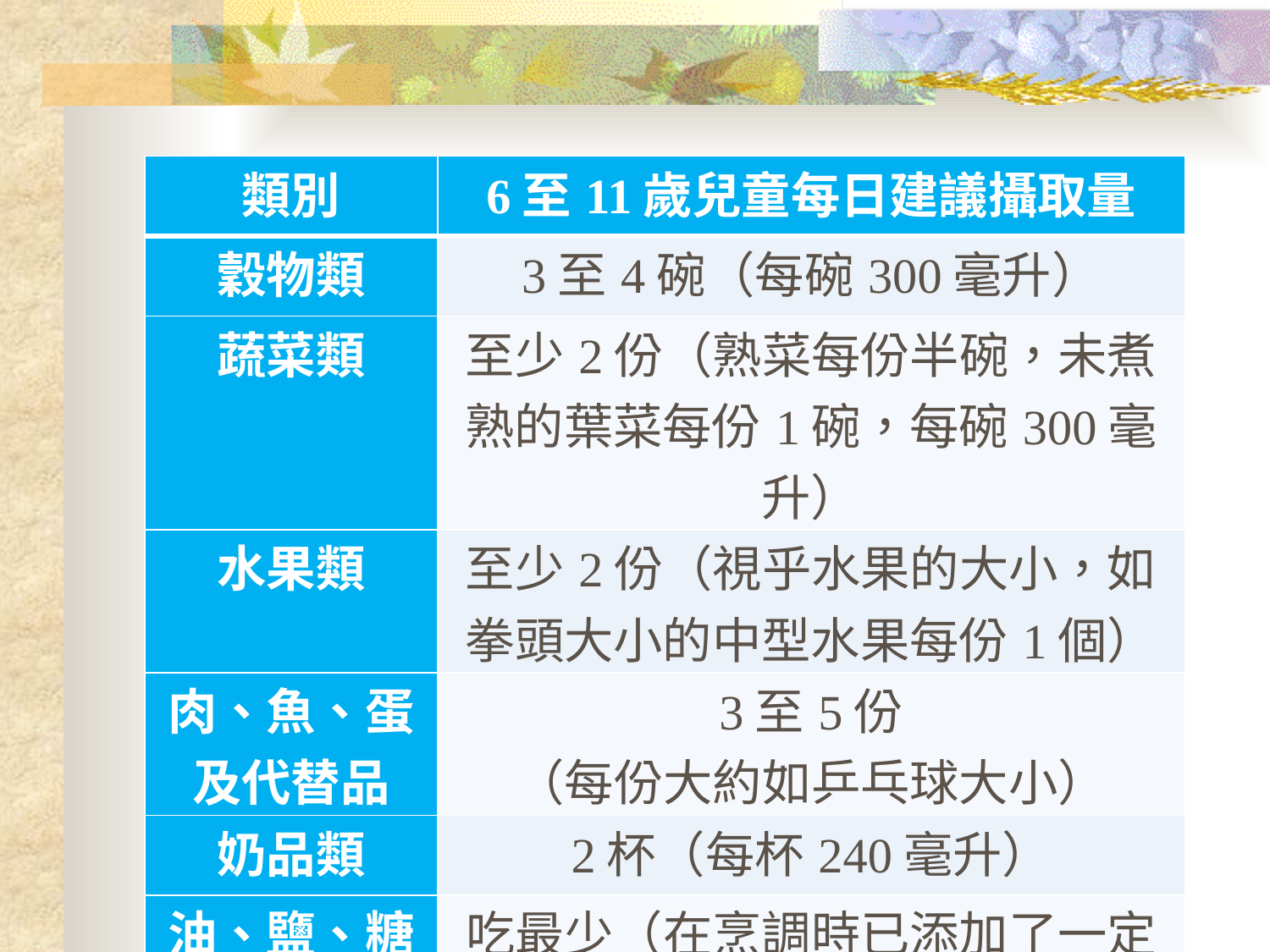

| 類別 | 6至11歲兒童每日建議攝取量 |
| --- | --- |
| 穀物類 | 3至4碗（每碗300毫升） |
| 蔬菜類 | 至少2份（熟菜每份半碗，未煮熟的葉菜每份1碗，每碗300毫升） |
| 水果類 | 至少2份（視乎水果的大小，如拳頭大小的中型水果每份1個） |
| 肉、魚、蛋及代替品 | 3至5份 （每份大約如乒乓球大小） |
| 奶品類 | 2杯（每杯240毫升） |
| 油、鹽、糖類 | 吃最少（在烹調時已添加了一定分量，孩子無需額外攝取） |